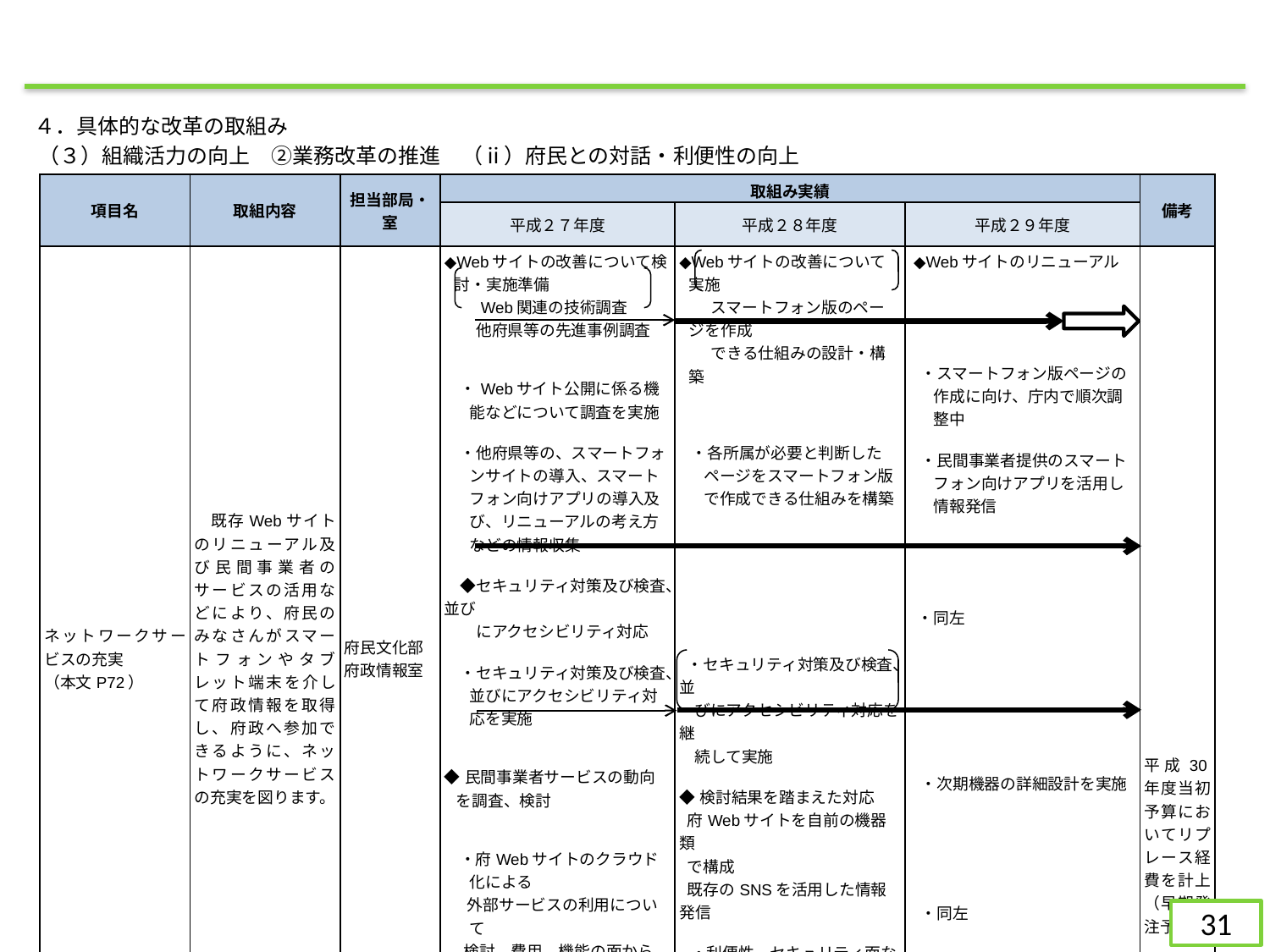

４．具体的な改革の取組み
（３）組織活力の向上　②業務改革の推進　（ⅱ）府民との対話・利便性の向上
| 項目名 | 取組内容 | 担当部局・室 | 取組み実績 |  |  | 備考 |
| --- | --- | --- | --- | --- | --- | --- |
|  |  |  | 平成２７年度 | 平成２８年度 | 平成２９年度 |  |
| ネットワークサービスの充実 （本文P72） | 既存Webサイトのリニューアル及び民間事業者のサービスの活用などにより、府民のみなさんがスマートフォンやタブレット端末を介して府政情報を取得し、府政へ参加できるように、ネットワークサービスの充実を図ります。 | 府民文化部 府政情報室 | ◆Webサイトの改善について検討・実施準備 　　Web関連の技術調査 　　他府県等の先進事例調査 　・Webサイト公開に係る機能などについて調査を実施 　・他府県等の、スマートフォンサイトの導入、スマートフォン向けアプリの導入及び、リニューアルの考え方などの情報収集 　◆セキュリティ対策及び検査、並び　　 　　にアクセシビリティ対応 　・セキュリティ対策及び検査、並びにアクセシビリティ対応を実施 ◆民間事業者サービスの動向を調査、検討 ・府Webサイトのクラウド化による 　 外部サービスの利用について 検討。費用、機能の面から、府 Webサイトについては現行の構 成のとおり、自前の機器類で構 成する方針 　 ・SNS関連では、現行のfacebook、Twitter、ブログを引き続き活用 | ◆Webサイトの改善について実施 　　スマートフォン版のページを作成 　　できる仕組みの設計・構築 ・各所属が必要と判断したページをスマートフォン版で作成できる仕組みを構築 ・セキュリティ対策及び検査、並 びにアクセシビリティ対応を継 続して実施 ◆検討結果を踏まえた対応 府Webサイトを自前の機器類 で構成 既存のSNSを活用した情報発信 ・利便性、セキュリティ面などに 配慮し、府Webサイトの次期機 器構成を設計 ・同左 | ◆Webサイトのリニューアル ・スマートフォン版ページの作成に向け、庁内で順次調整中 ・民間事業者提供のスマートフォン向けアプリを活用し情報発信 ・同左 ・次期機器の詳細設計を実施 ・同左 | 平成30年度当初予算においてリプレース経費を計上（早期発注予定） |

31